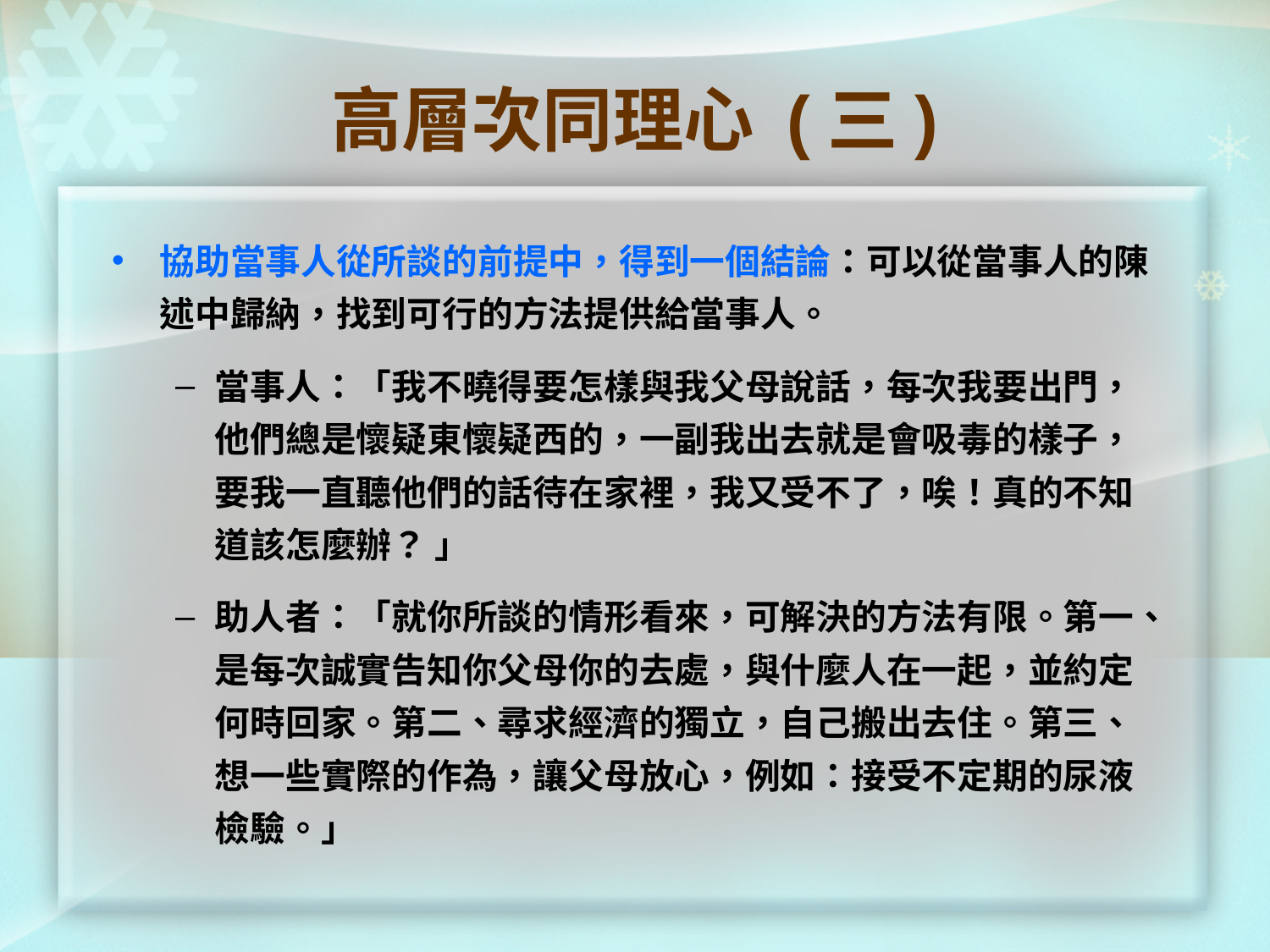

# 高層次同理心 (三)
協助當事人從所談的前提中，得到一個結論：可以從當事人的陳述中歸納，找到可行的方法提供給當事人。
當事人：「我不曉得要怎樣與我父母說話，每次我要出門，他們總是懷疑東懷疑西的，一副我出去就是會吸毒的樣子，要我一直聽他們的話待在家裡，我又受不了，唉！真的不知道該怎麼辦？ 」
助人者：「就你所談的情形看來，可解決的方法有限。第一、是每次誠實告知你父母你的去處，與什麼人在一起，並約定何時回家。第二、尋求經濟的獨立，自己搬出去住。第三、想一些實際的作為，讓父母放心，例如：接受不定期的尿液檢驗。」